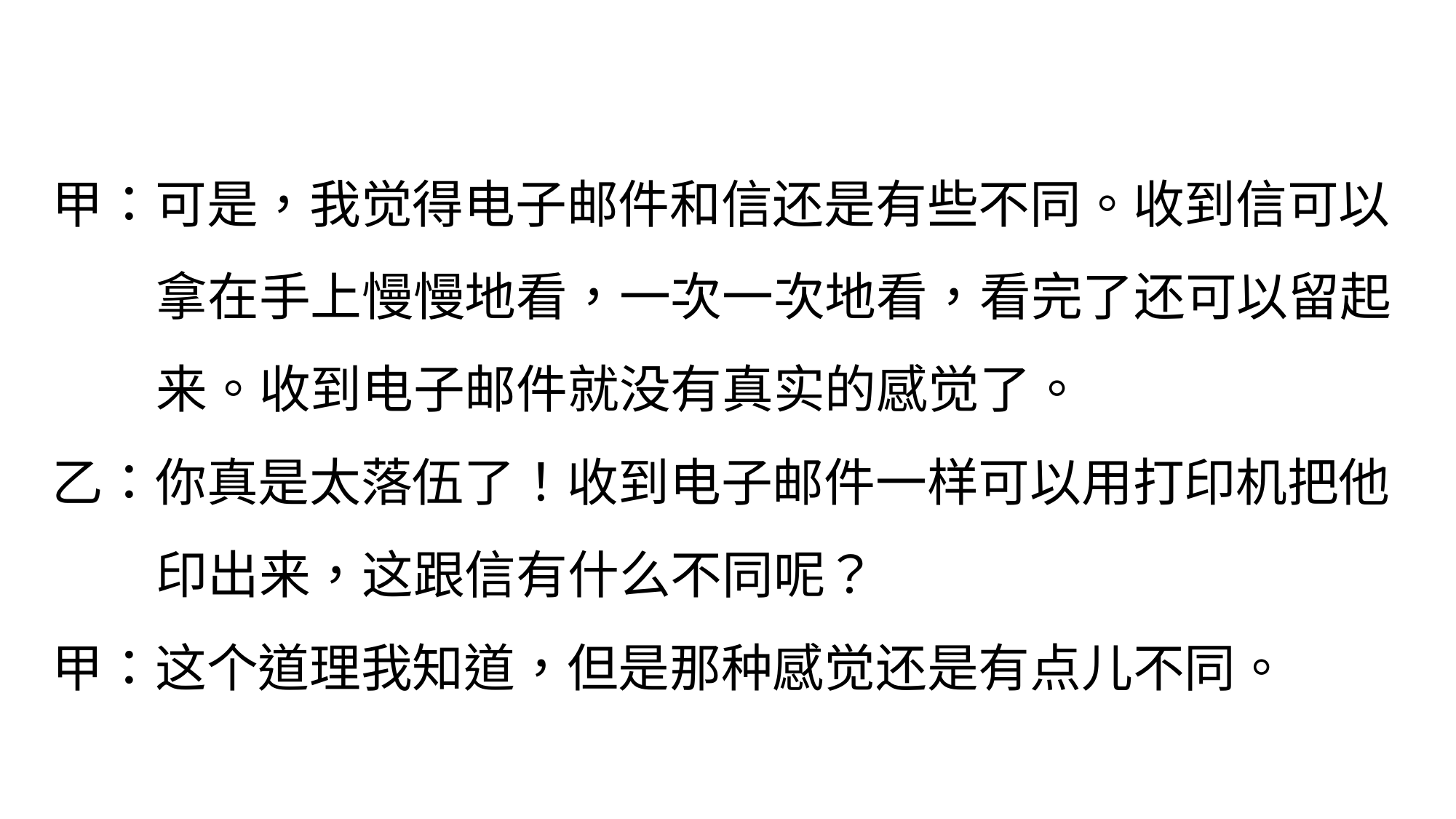

甲：可是，我觉得电子邮件和信还是有些不同。收到信可以
        拿在手上慢慢地看，一次一次地看，看完了还可以留起
        来。收到电子邮件就没有真实的感觉了。
乙：你真是太落伍了！收到电子邮件一样可以用打印机把他
        印出来，这跟信有什么不同呢？
甲：这个道理我知道，但是那种感觉还是有点儿不同。